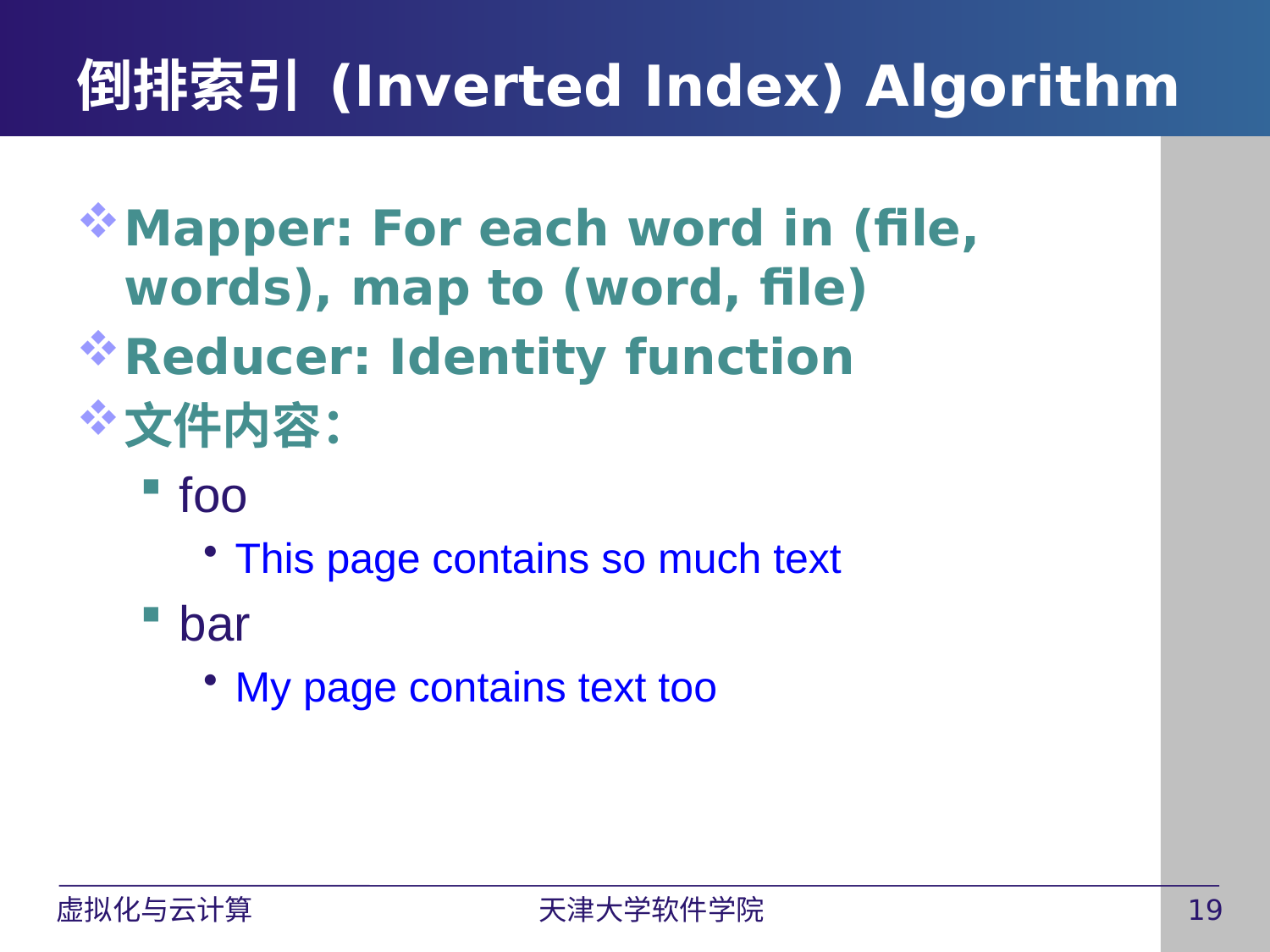

# 倒排索引 (Inverted Index) Algorithm
Mapper: For each word in (file, words), map to (word, file)
Reducer: Identity function
文件内容：
foo
This page contains so much text
bar
My page contains text too